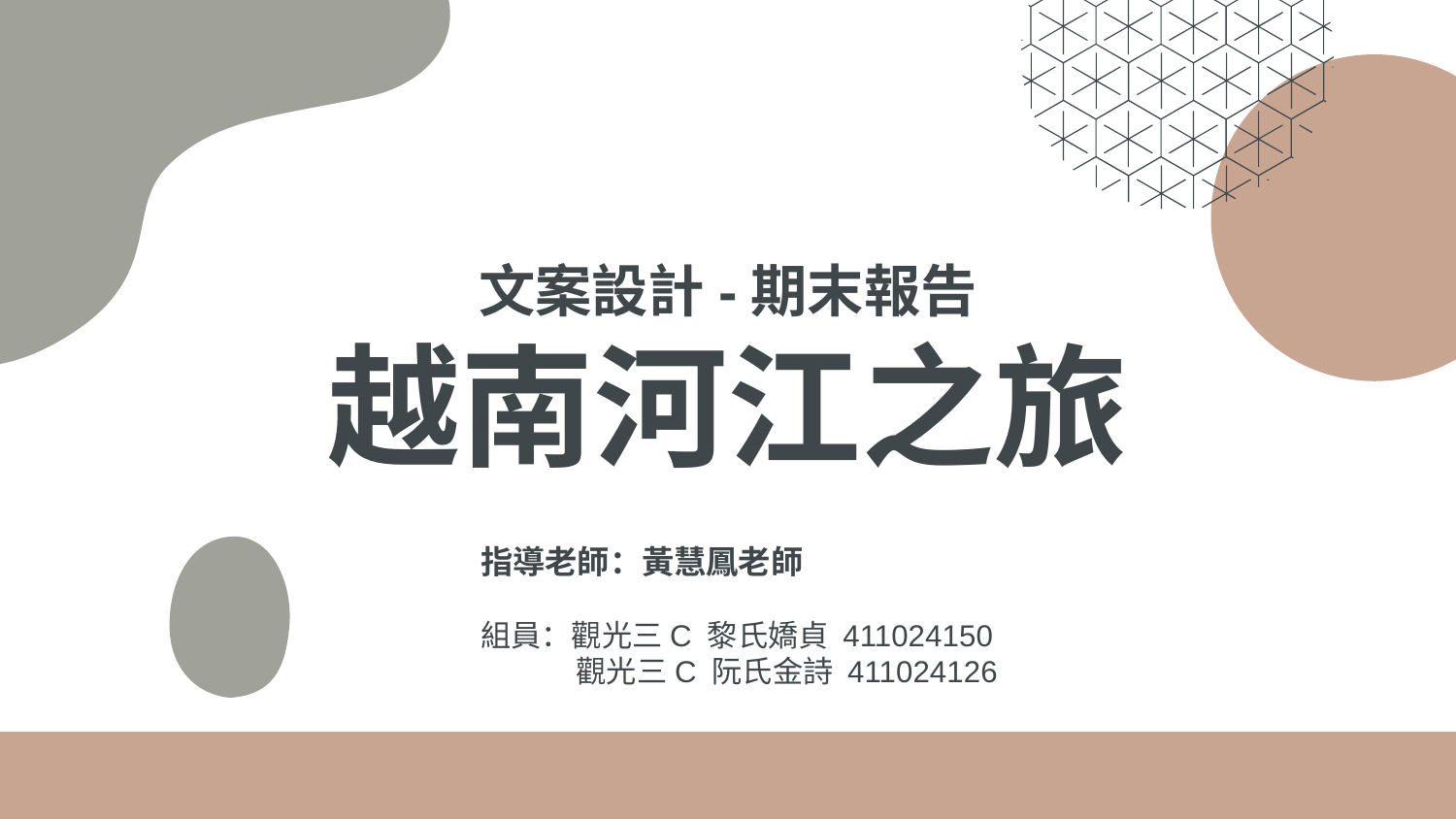

# 文案設計-期末報告 越南河江之旅
指導老師：黃慧鳳老師

組員：觀光三C 黎氏嬌貞 411024150
             觀光三C 阮氏金詩 411024126